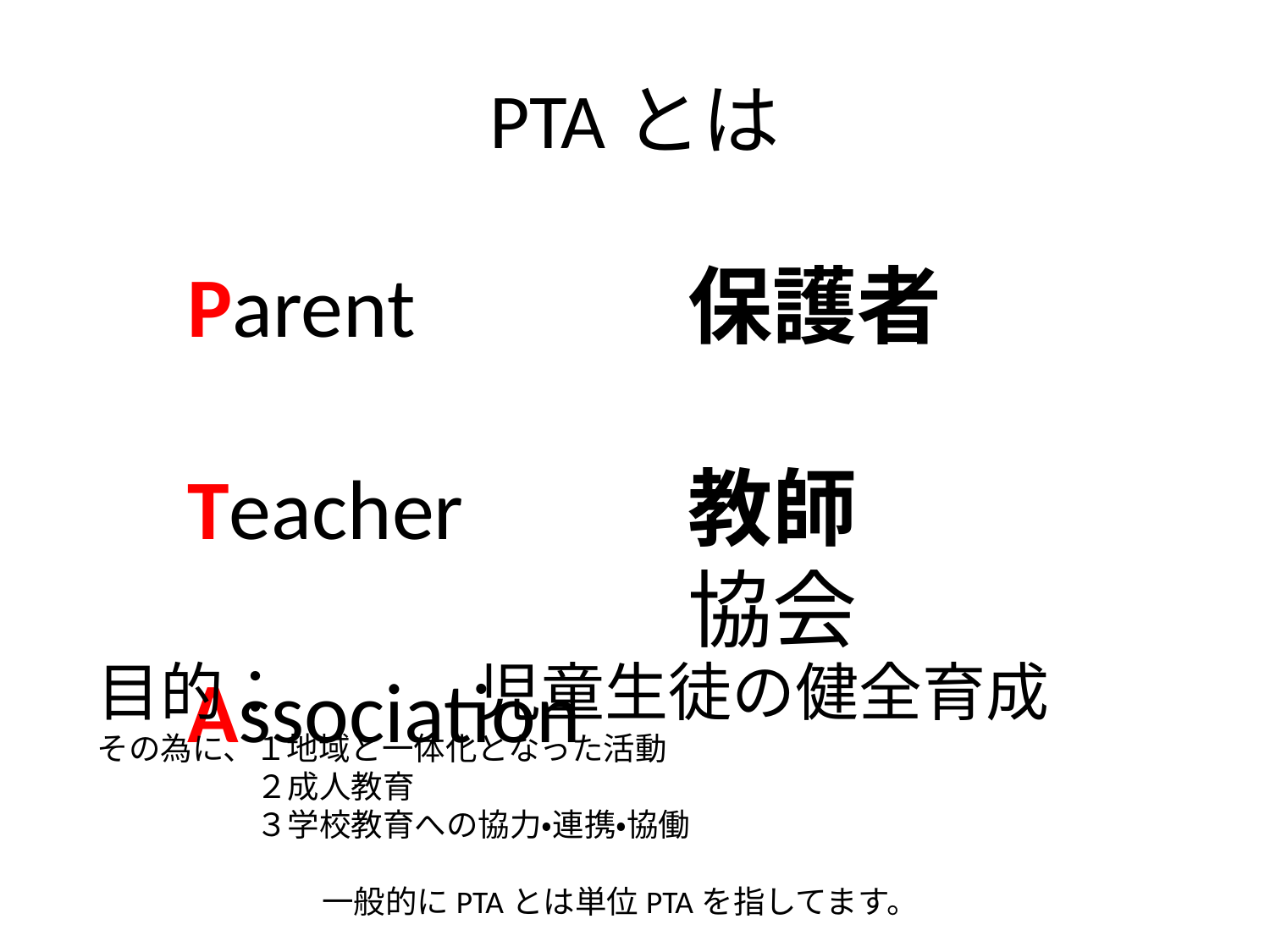

# PTAとは
Parent
Teacher
Association
保護者
教師
協会
目的：　　　児童生徒の健全育成
その為に、１地域と一体化となった活動
　　　　　２成人教育
　　　　　３学校教育への協力・連携・協働
一般的にPTAとは単位PTAを指してます。